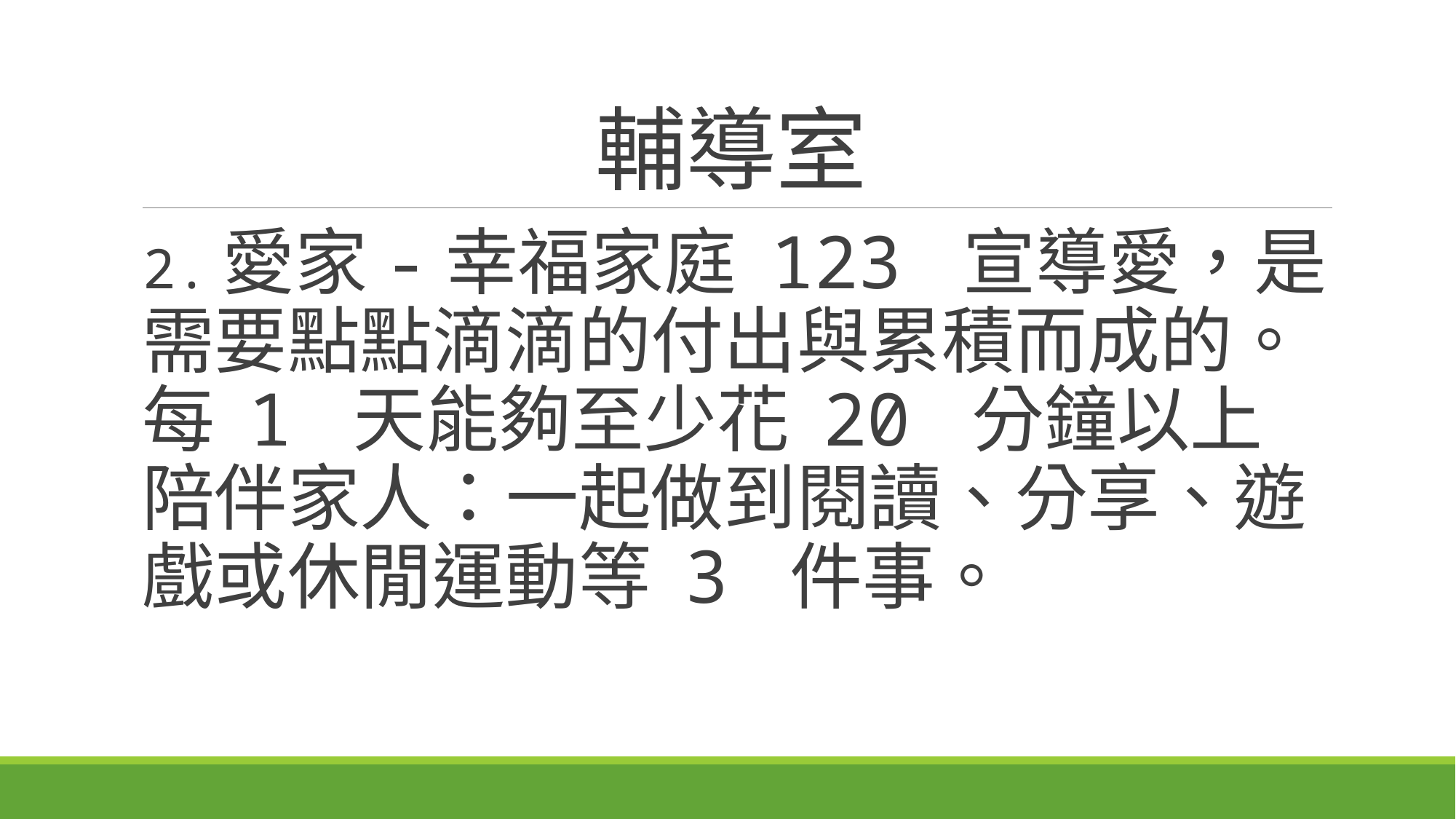

# 輔導室
2.愛家-幸福家庭 123 宣導愛，是需要點點滴滴的付出與累積而成的。 每 1 天能夠至少花 20 分鐘以上陪伴家人：一起做到閱讀、分享、遊戲或休閒運動等 3 件事。